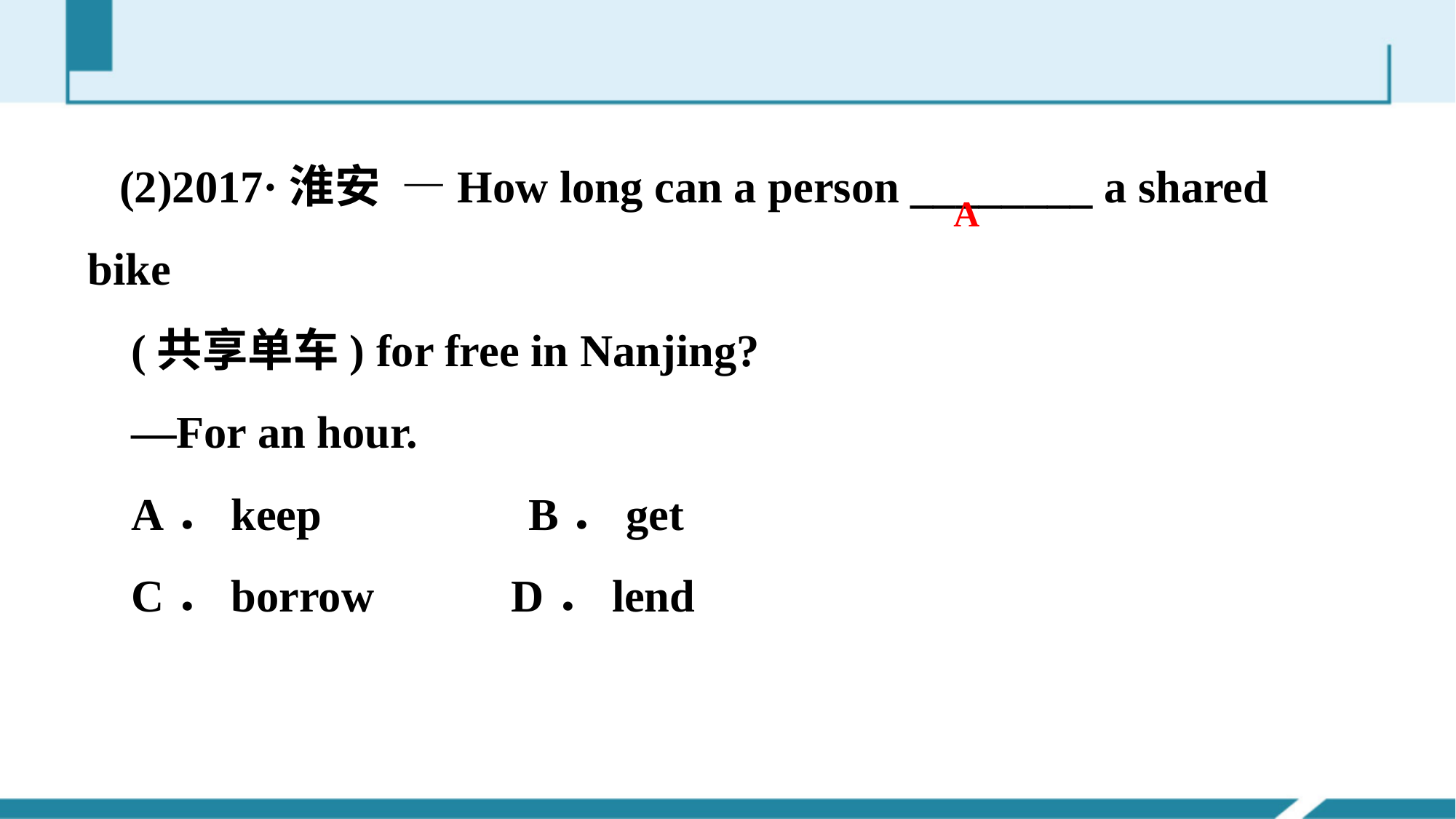

A
(2)2017·淮安  —How long can a person ________ a shared bike
 (共享单车) for free in Nanjing?
 —For an hour.
 A．keep    　         B．get
 C．borrow            D．lend